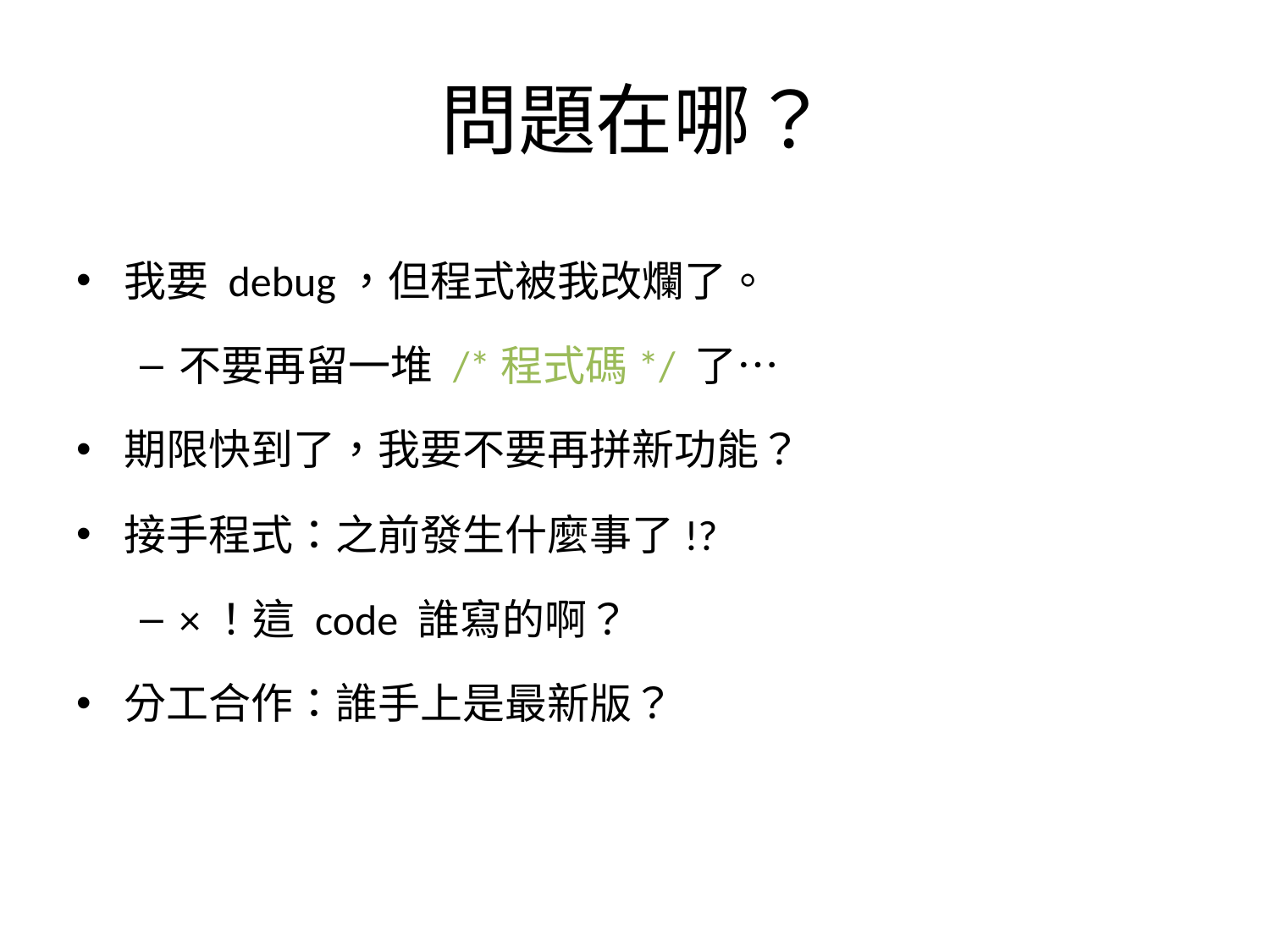

# 問題在哪？
我要 debug，但程式被我改爛了。
不要再留一堆 /*程式碼*/ 了…
期限快到了，我要不要再拼新功能？
接手程式：之前發生什麼事了!?
×！這 code 誰寫的啊？
分工合作：誰手上是最新版？